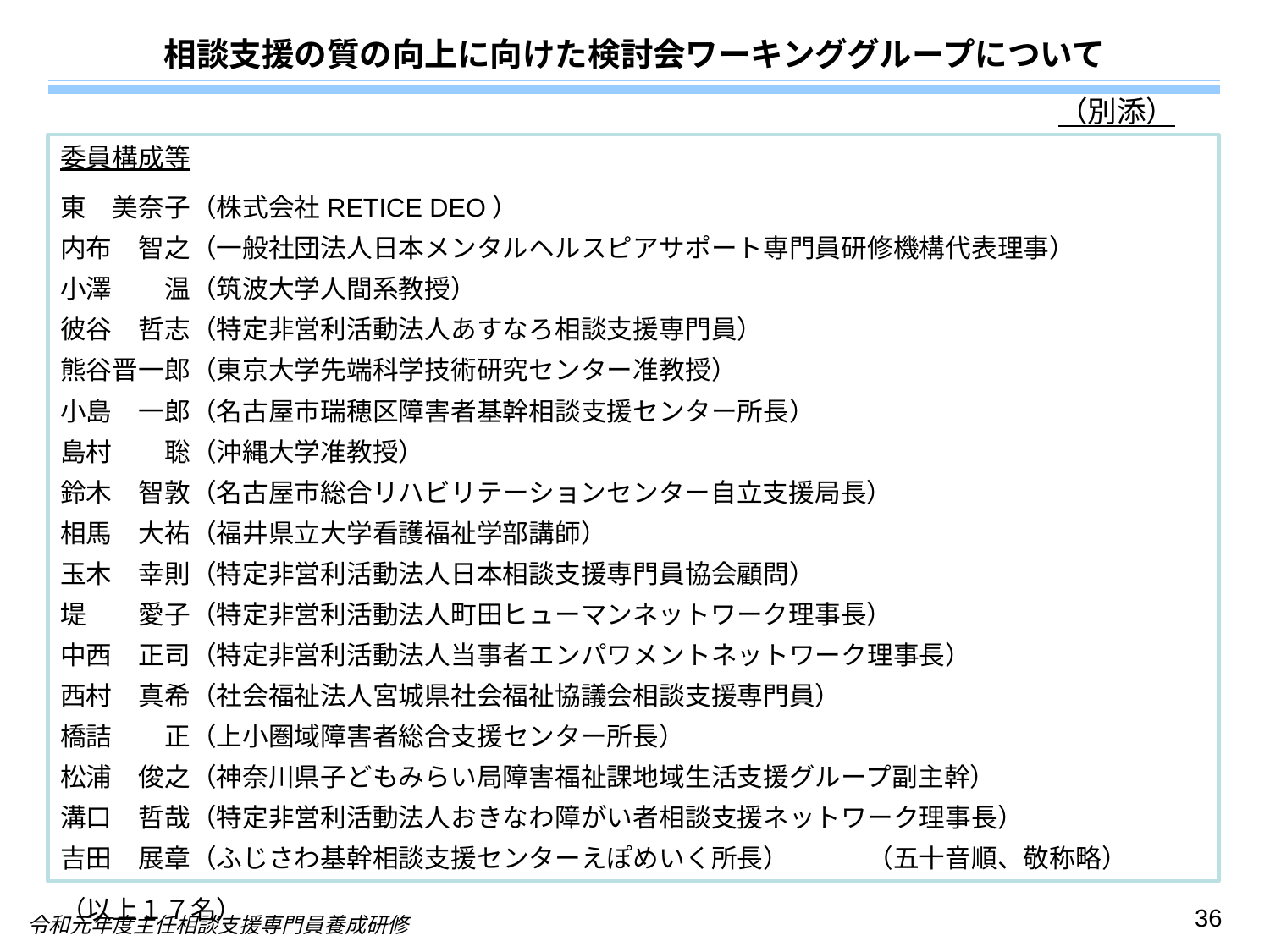

相談支援の質の向上に向けた検討会ワーキンググループについて
（別添）
委員構成等
東　美奈子（株式会社RETICE DEO）
内布　智之（一般社団法人日本メンタルヘルスピアサポート専門員研修機構代表理事）
小澤　　温（筑波大学人間系教授）
彼谷　哲志（特定非営利活動法人あすなろ相談支援専門員）
熊谷晋一郎（東京大学先端科学技術研究センター准教授）
小島　一郎（名古屋市瑞穂区障害者基幹相談支援センター所長）
島村　　聡（沖縄大学准教授）
鈴木　智敦（名古屋市総合リハビリテーションセンター自立支援局長）
相馬　大祐（福井県立大学看護福祉学部講師）
玉木　幸則（特定非営利活動法人日本相談支援専門員協会顧問）
堤　　愛子（特定非営利活動法人町田ヒューマンネットワーク理事長）
中西　正司（特定非営利活動法人当事者エンパワメントネットワーク理事長）
西村　真希（社会福祉法人宮城県社会福祉協議会相談支援専門員）
橋詰　　正（上小圏域障害者総合支援センター所長）
松浦　俊之（神奈川県子どもみらい局障害福祉課地域生活支援グループ副主幹）
溝口　哲哉（特定非営利活動法人おきなわ障がい者相談支援ネットワーク理事長）
吉田　展章（ふじさわ基幹相談支援センターえぽめいく所長）　　　（五十音順、敬称略）

（以上１７名）
36
令和元年度主任相談支援専門員養成研修